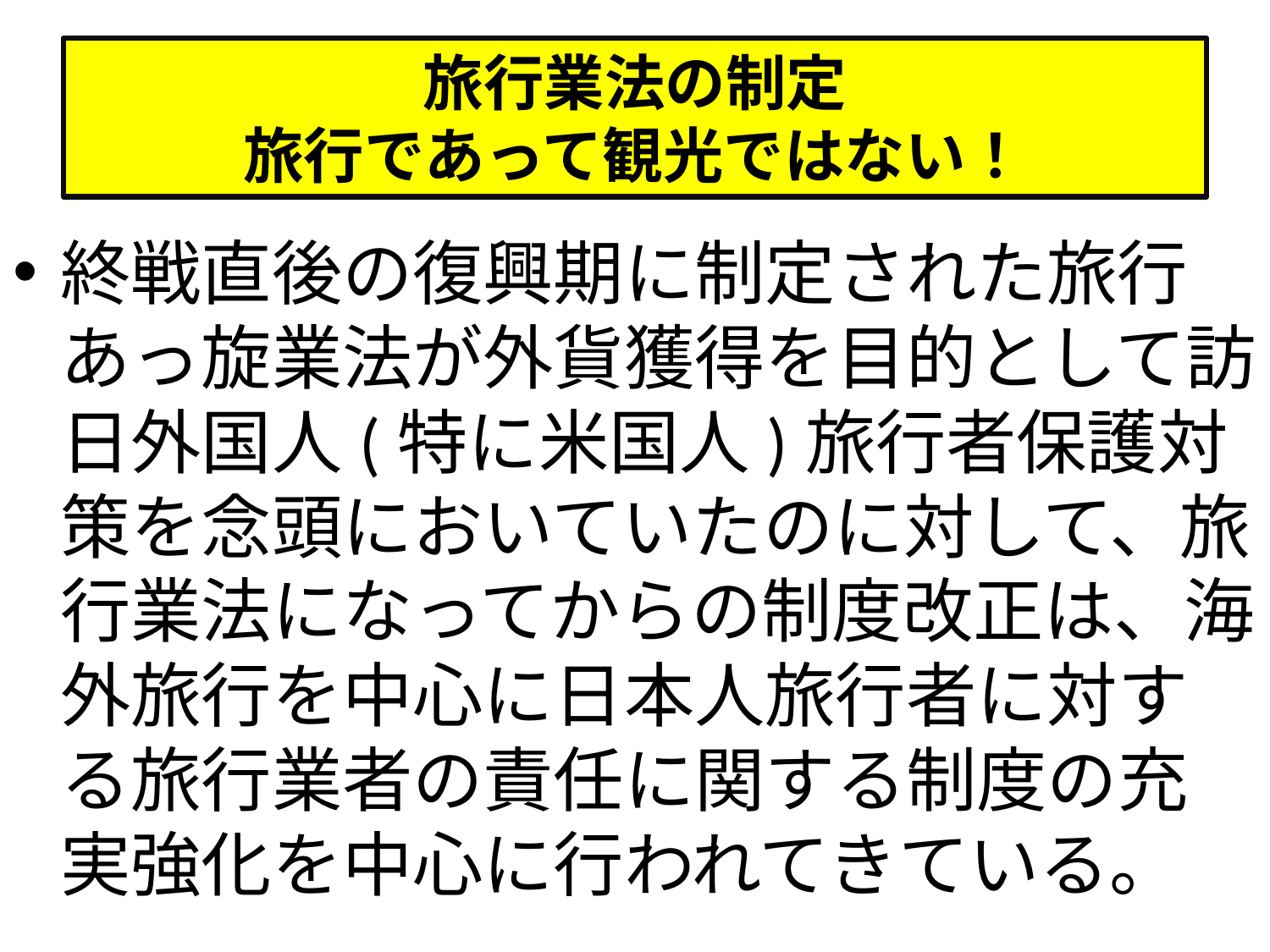

# 旅行業法の制定 旅行であって観光ではない！
終戦直後の復興期に制定された旅行あっ旋業法が外貨獲得を目的として訪日外国人(特に米国人)旅行者保護対策を念頭においていたのに対して、旅行業法になってからの制度改正は、海外旅行を中心に日本人旅行者に対する旅行業者の責任に関する制度の充実強化を中心に行われてきている。